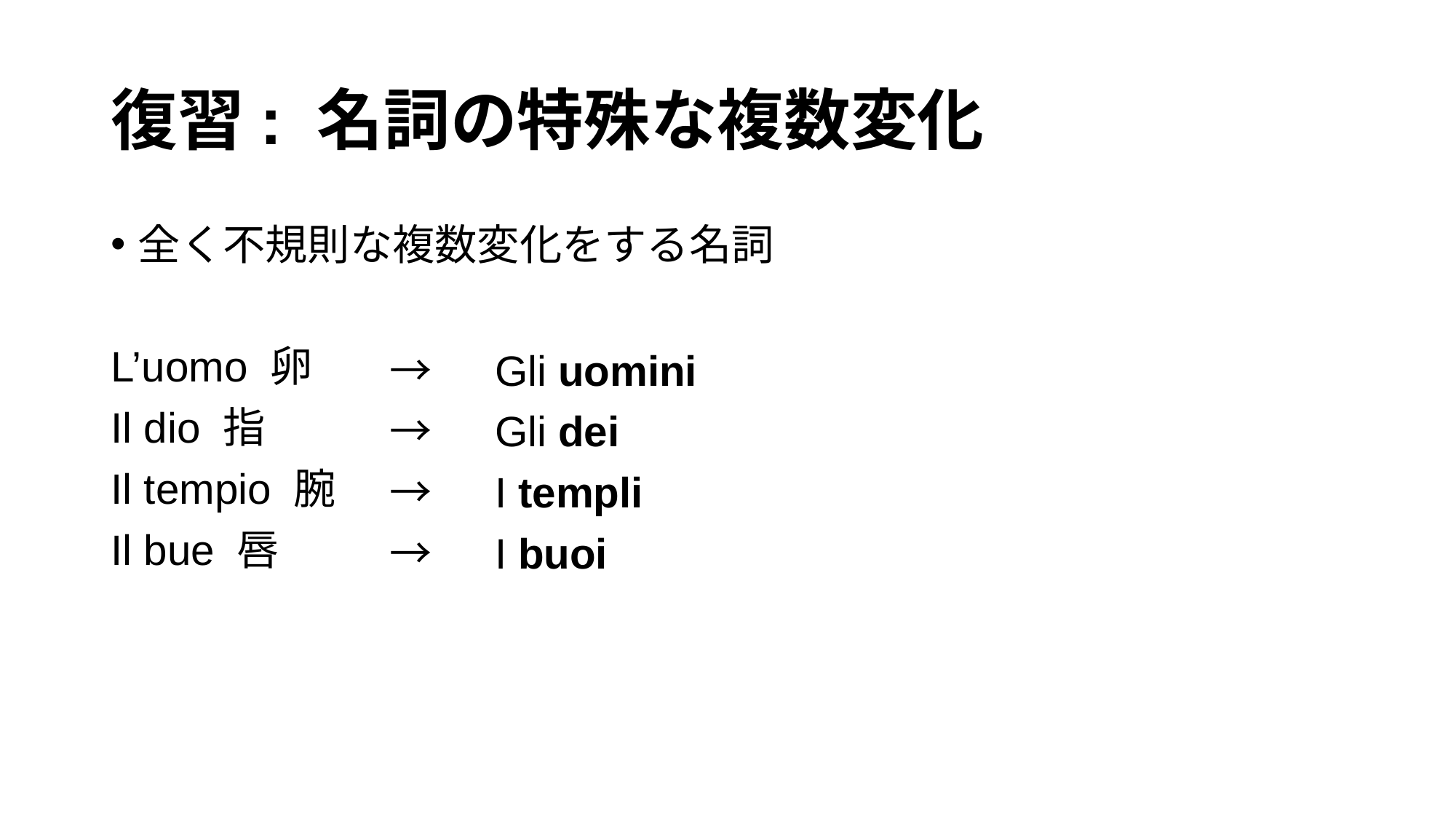

# 復習: 名詞の特殊な複数変化
全く不規則な複数変化をする名詞

L’uomo 卵
Il dio 指
Il tempio 腕
Il bue 唇
→　Gli uomini
→　Gli dei
→　I templi
→　I buoi